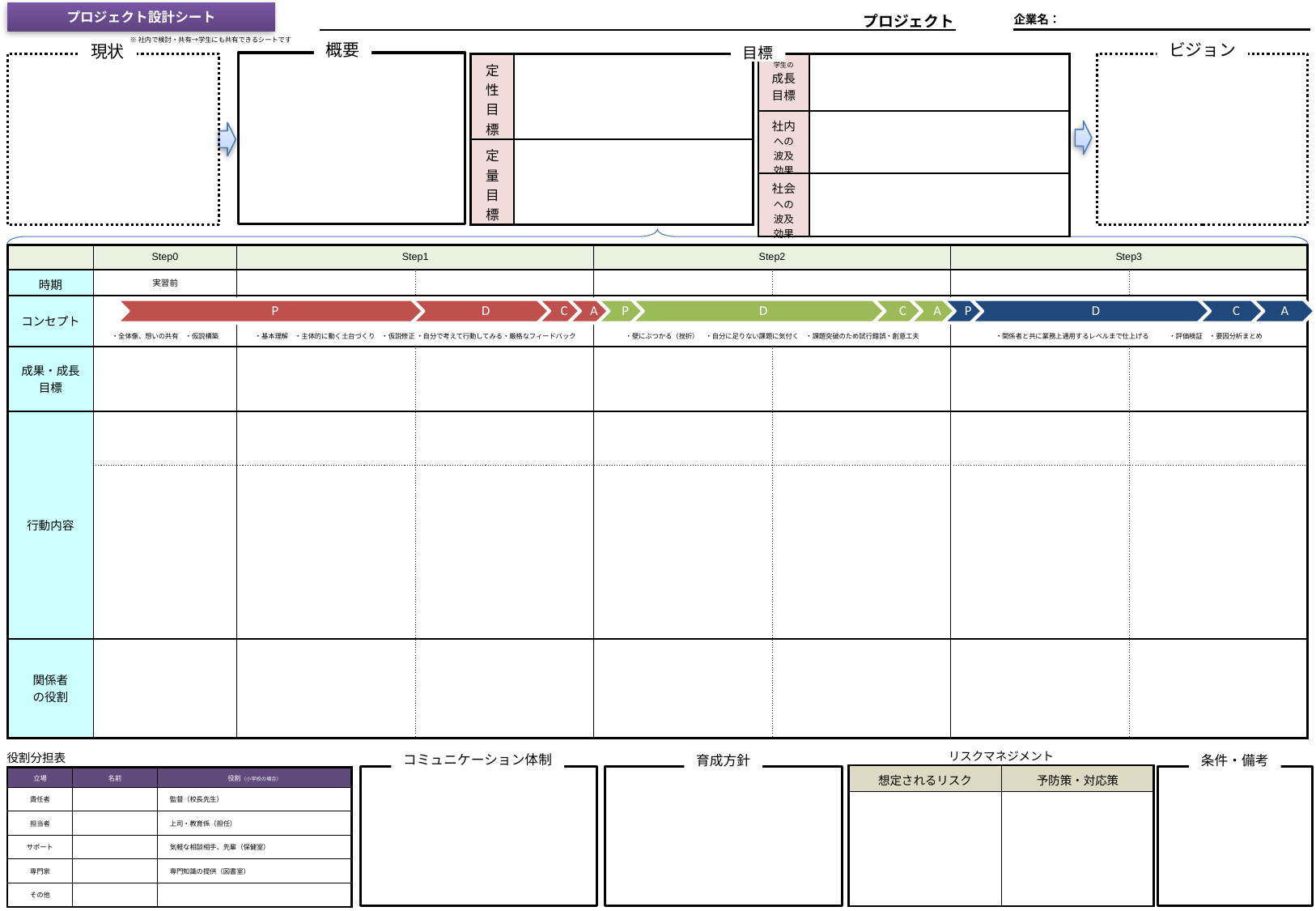

|  |
| --- |
プロジェクト設計シート
プロジェクト
企業名：
※社内で検討・共有→学生にも共有できるシートです
現状
概要
ビジョン
目標

| 定性目標 |  |
| --- | --- |
| 定量目標 |  |
| 学生の成長目標 |  |
| --- | --- |
| 社内への波及効果 |  |
| 社会への波及効果 |  |

|  | Step0 | Step1 |  | Step2 |  | Step3 |  |
| --- | --- | --- | --- | --- | --- | --- | --- |
| 時期 | 実習前 |  |  |  |  |  |  |
| コンセプト | ・全体像、想いの共有　・仮説構築 | ・基本理解　・主体的に動く土台づくり　・仮説修正 ・自分で考えて行動してみる・厳格なフィードバック |  | ・壁にぶつかる（挫折）　・自分に足りない課題に気付く　・課題突破のため試行錯誤・創意工夫 |  | ・関係者と共に業務上通用するレベルまで仕上げる　　　・評価検証　・要因分析まとめ |  |
| 成果・成長目標 |  |  |  |  |  |  |  |
| 行動内容 |  |  |  |  |  |  |  |
|  |  |  |  |  |  |  |  |
| 関係者 の役割 |  |  |  |  |  |  |  |
P
D
C
A
P
D
C
A
P
D
C
A
リスクマネジメント
役割分担表
コミュニケーション体制
条件・備考
育成方針
| 想定されるリスク | 予防策・対応策 |
| --- | --- |
|  |  |

| 立場 | 名前 | 役割（小学校の場合） |
| --- | --- | --- |
| 責任者 |  | 監督（校長先生） |
| 担当者 |  | 上司・教育係（担任） |
| サポート |  | 気軽な相談相手、先輩（保健室） |
| 専門家 |  | 専門知識の提供（図書室） |
| その他 |  |  |